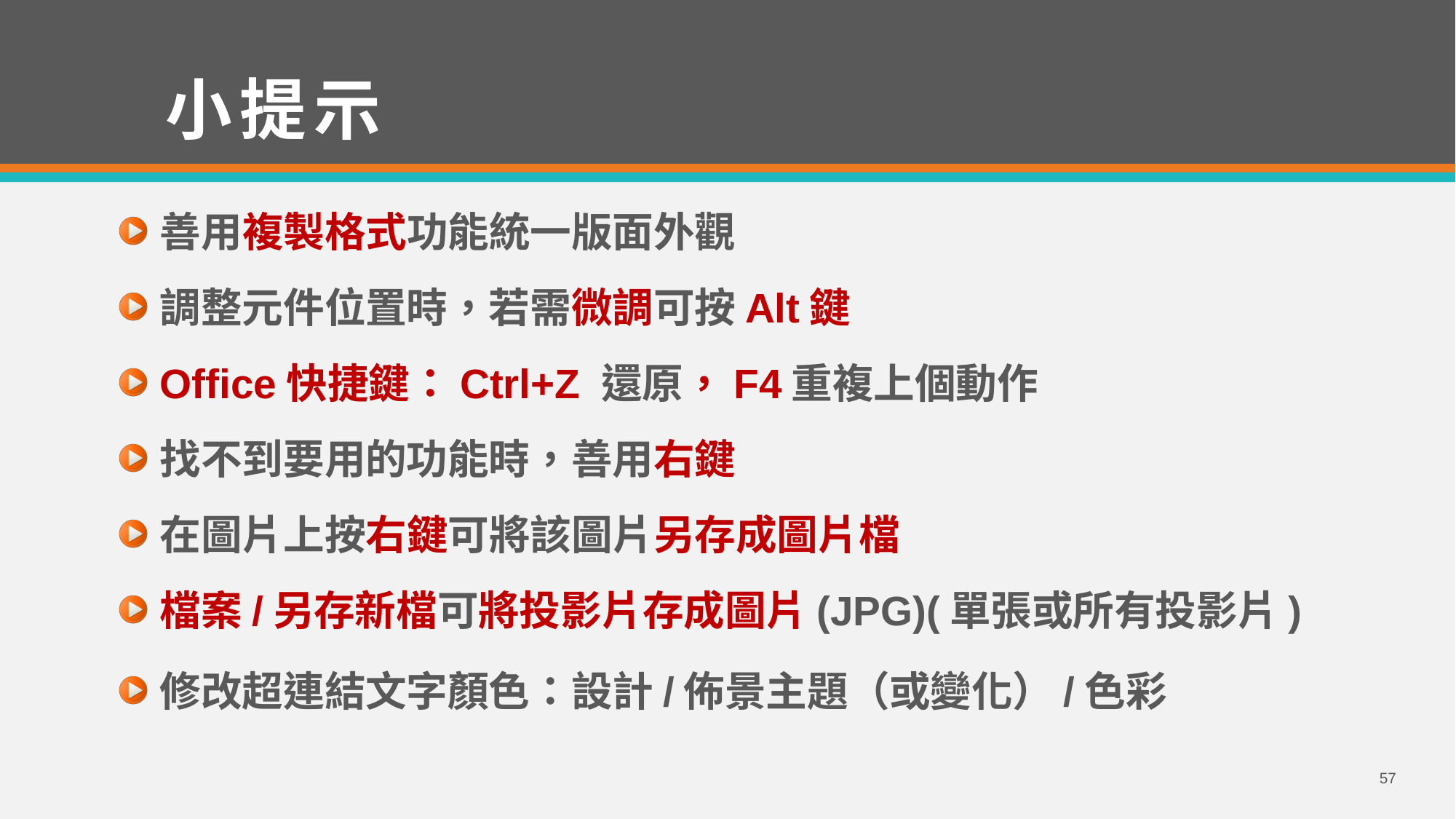

# 小提示
善用複製格式功能統一版面外觀
調整元件位置時，若需微調可按Alt鍵
Office快捷鍵：Ctrl+Z 還原，F4重複上個動作
找不到要用的功能時，善用右鍵
在圖片上按右鍵可將該圖片另存成圖片檔
檔案/另存新檔可將投影片存成圖片(JPG)(單張或所有投影片)
修改超連結文字顏色：設計/佈景主題（或變化）/色彩

57